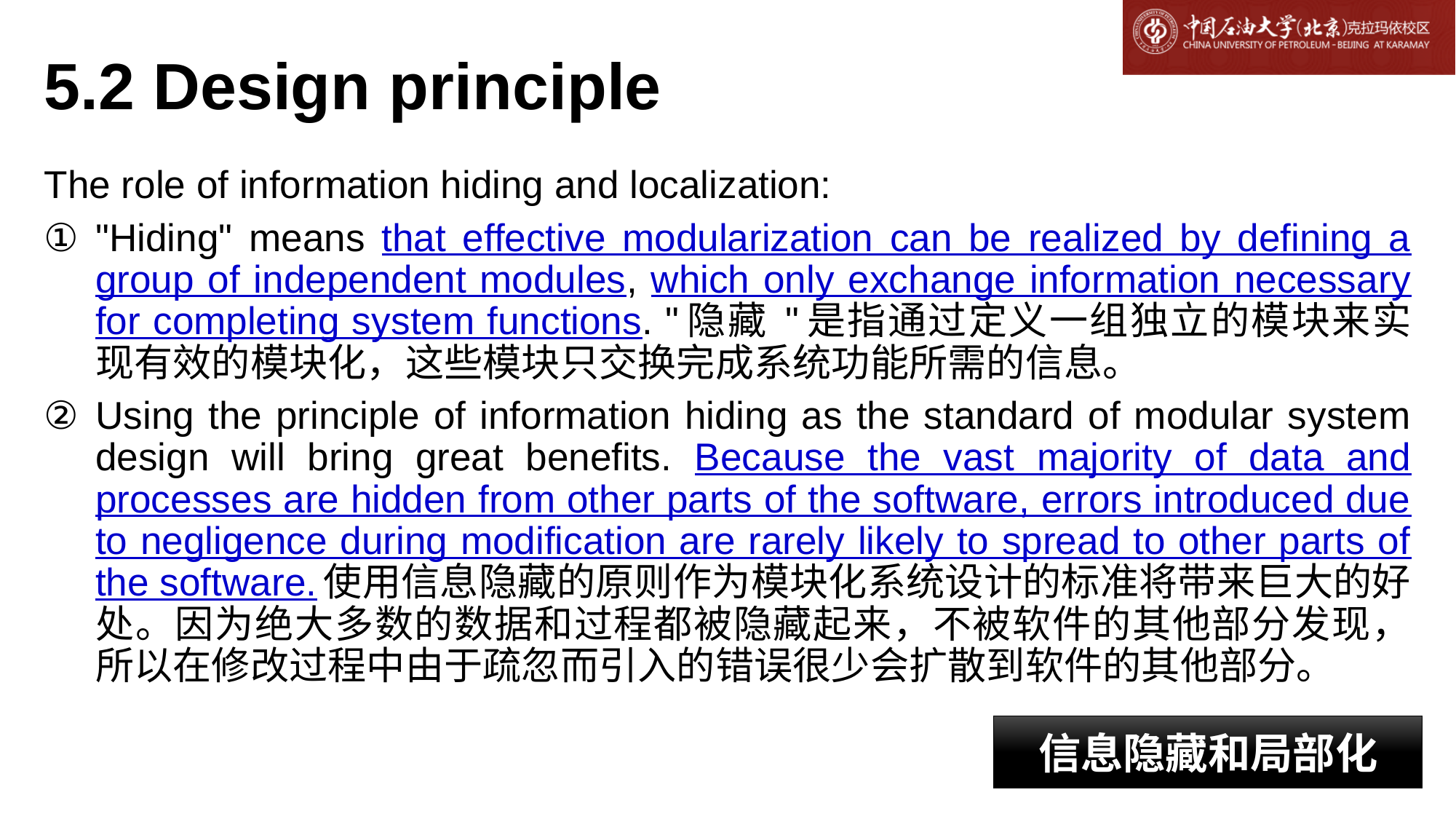

# 5.2 Design principle
The role of information hiding and localization:
"Hiding" means that effective modularization can be realized by defining a group of independent modules, which only exchange information necessary for completing system functions. "隐藏 "是指通过定义一组独立的模块来实现有效的模块化，这些模块只交换完成系统功能所需的信息。
Using the principle of information hiding as the standard of modular system design will bring great benefits. Because the vast majority of data and processes are hidden from other parts of the software, errors introduced due to negligence during modification are rarely likely to spread to other parts of the software.使用信息隐藏的原则作为模块化系统设计的标准将带来巨大的好处。因为绝大多数的数据和过程都被隐藏起来，不被软件的其他部分发现，所以在修改过程中由于疏忽而引入的错误很少会扩散到软件的其他部分。

信息隐藏和局部化